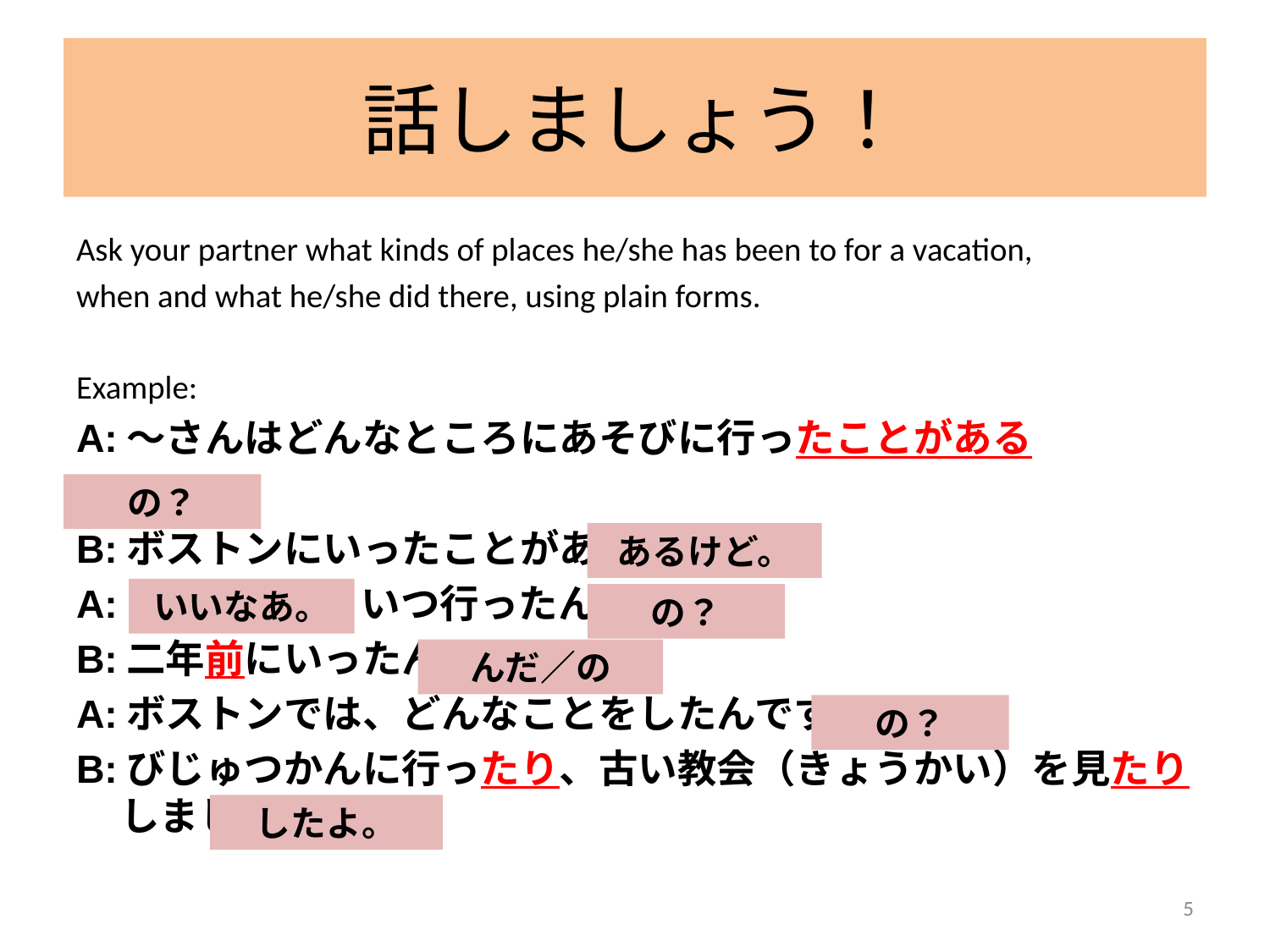

# 話しましょう！
Ask your partner what kinds of places he/she has been to for a vacation,
when and what he/she did there, using plain forms.

Example:
A:～さんはどんなところにあそびに行ったことがある
んですか。
B:ボストンにいったことがありますが。
A:いいですね。いつ行ったんですか。
B:二年前にいったんです。
A:ボストンでは、どんなことをしたんですか？
B:びじゅつかんに行ったり、古い教会（きょうかい）を見たりしましたよ。

の？
あるけど。
いいなあ。
の？
んだ／の
の？
したよ。
5